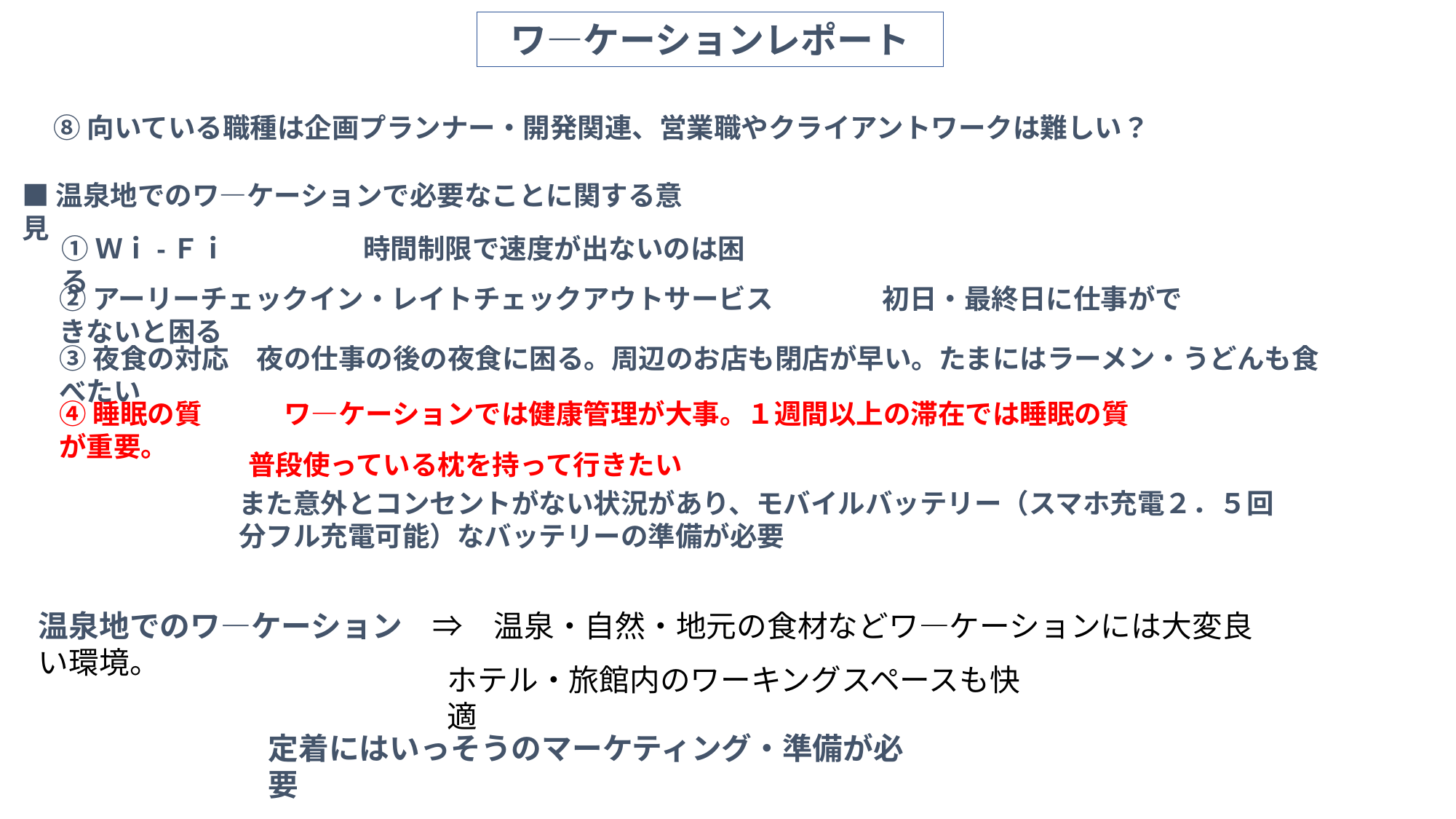

ワ―ケーションレポート
⑧向いている職種は企画プランナー・開発関連、営業職やクライアントワークは難しい？
■温泉地でのワ―ケーションで必要なことに関する意見
①Ｗｉ-Ｆｉ　　　　　時間制限で速度が出ないのは困る
②アーリーチェックイン・レイトチェックアウトサービス　　　　初日・最終日に仕事ができないと困る

③夜食の対応　夜の仕事の後の夜食に困る。周辺のお店も閉店が早い。たまにはラーメン・うどんも食べたい
④睡眠の質　　　ワ―ケーションでは健康管理が大事。１週間以上の滞在では睡眠の質が重要。
普段使っている枕を持って行きたい
また意外とコンセントがない状況があり、モバイルバッテリー（スマホ充電２．５回分フル充電可能）なバッテリーの準備が必要
温泉地でのワ―ケーション　⇒　温泉・自然・地元の食材などワ―ケーションには大変良い環境。
ホテル・旅館内のワーキングスペースも快適
定着にはいっそうのマーケティング・準備が必要